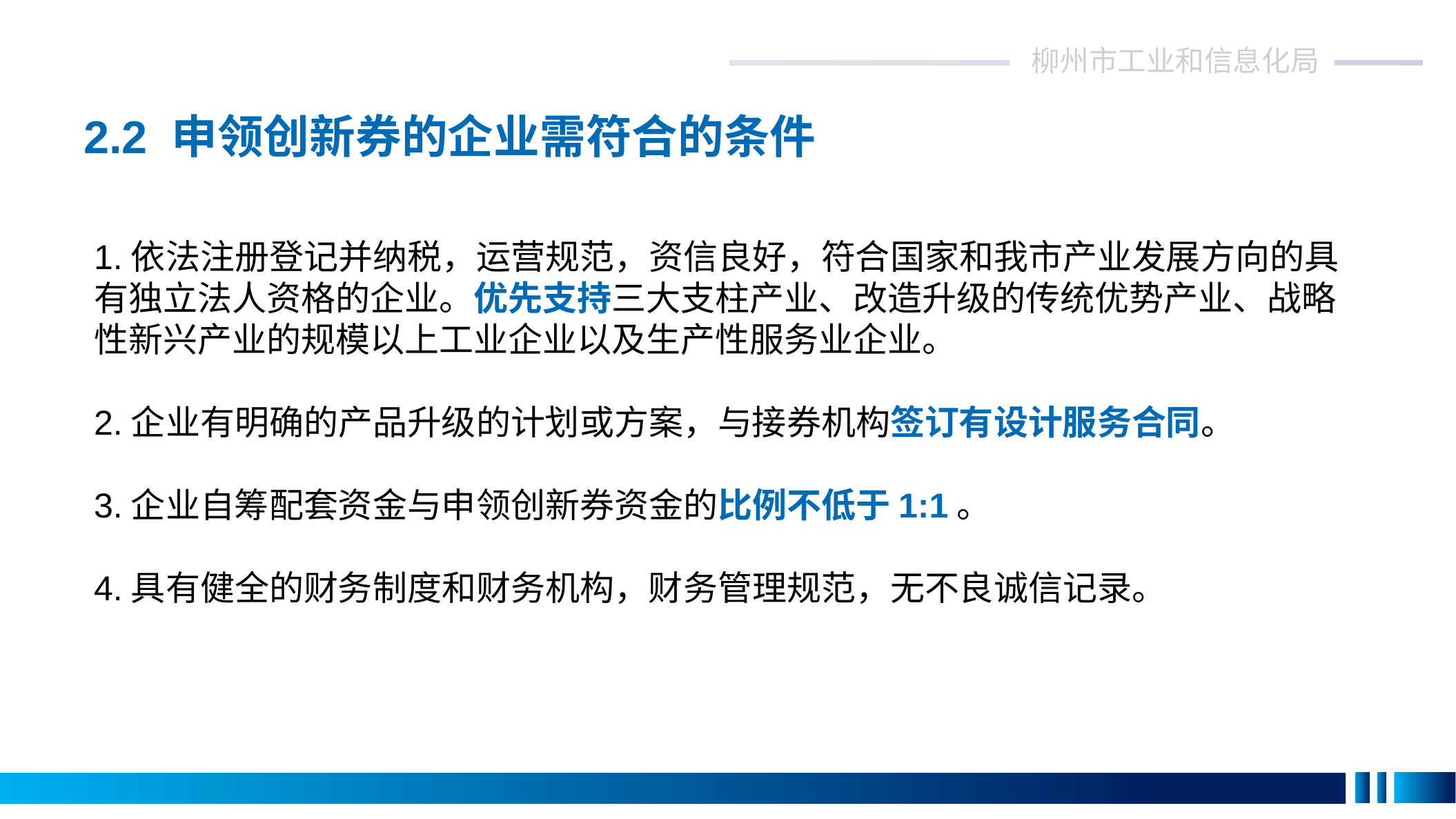

柳州市工业和信息化局

柳州市工业和信息化局

The policy basis
2.2 申领创新券的企业需符合的条件
1.依法注册登记并纳税，运营规范，资信良好，符合国家和我市产业发展方向的具有独立法人资格的企业。优先支持三大支柱产业、改造升级的传统优势产业、战略性新兴产业的规模以上工业企业以及生产性服务业企业。

2.企业有明确的产品升级的计划或方案，与接券机构签订有设计服务合同。

3.企业自筹配套资金与申领创新券资金的比例不低于1:1。

4.具有健全的财务制度和财务机构，财务管理规范，无不良诚信记录。

柳州市工业设计创新券接券机构：设计服务提供机构通过申报、评审后成为接券机构，负责为企业提供工业设计服务，接受并申请兑现创新券。接券机构主要从能够接收创新券的机构中遴选，自愿申报，择优录取。